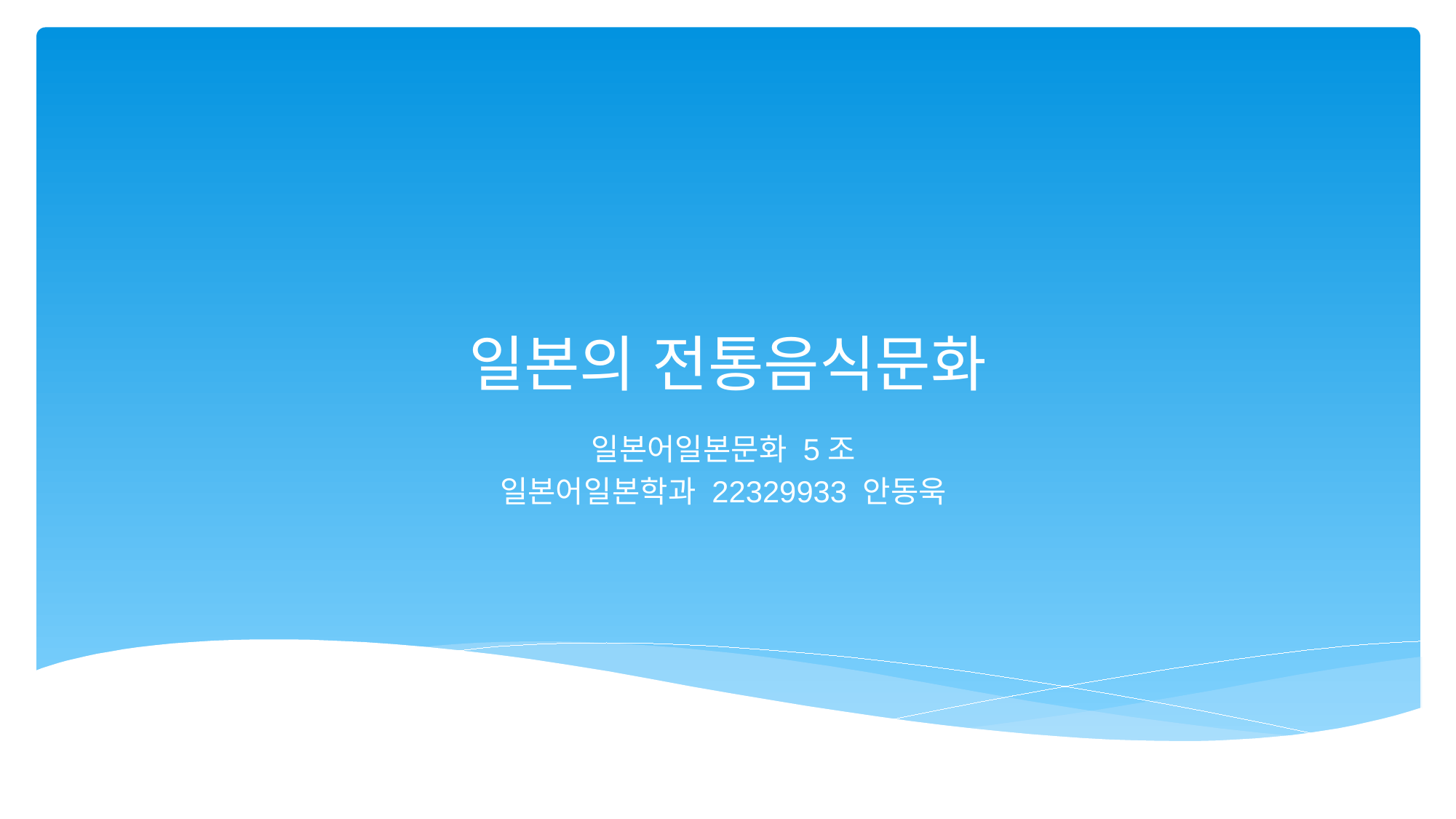

# 일본의 전통음식문화
일본어일본문화 5조
일본어일본학과 22329933 안동욱